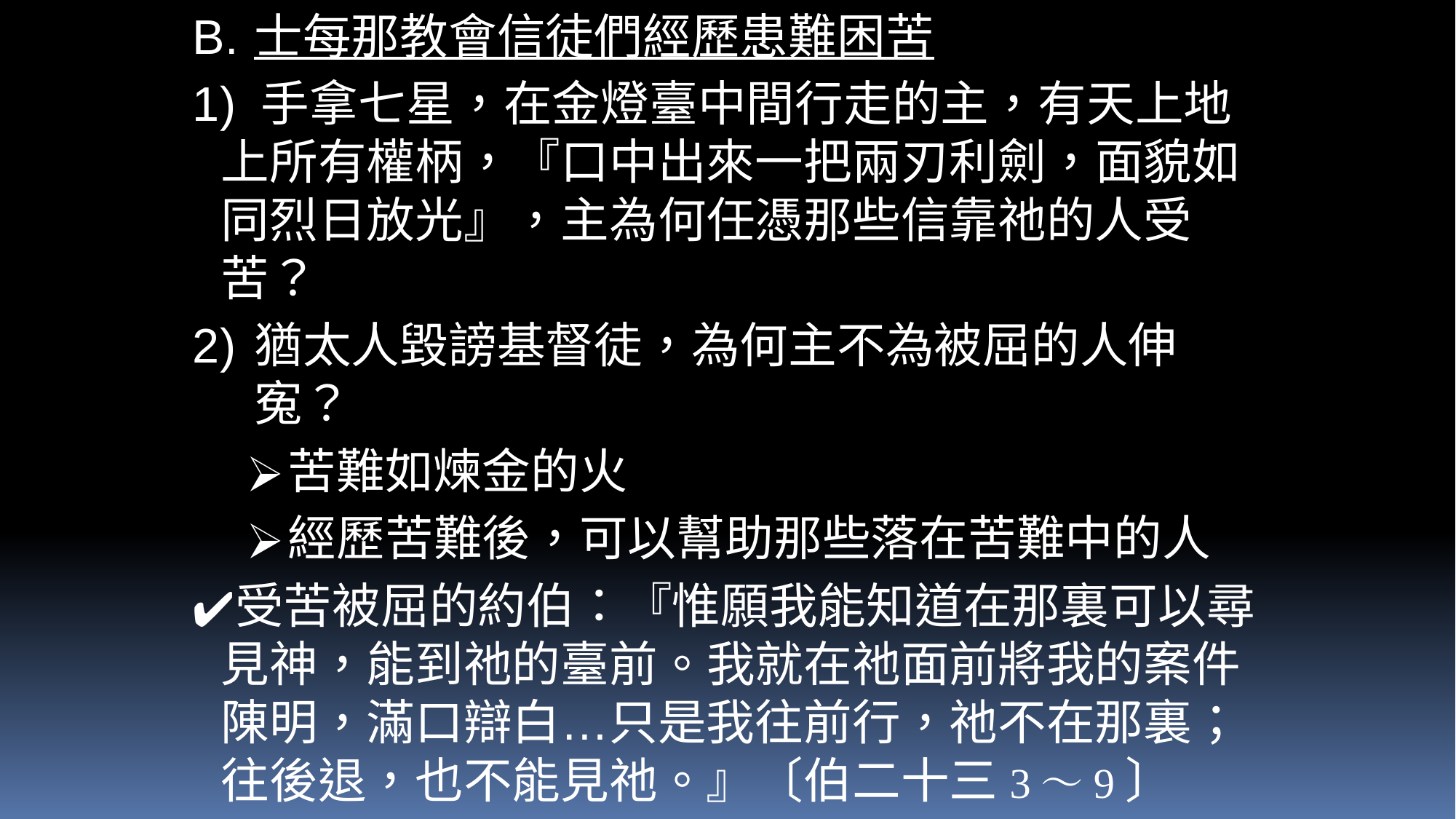

士每那教會信徒們經歷患難困苦
 手拿七星，在金燈臺中間行走的主，有天上地上所有權柄，『口中出來一把兩刃利劍，面貌如同烈日放光』，主為何任憑那些信靠祂的人受苦？
猶太人毀謗基督徒，為何主不為被屈的人伸寃？
苦難如煉金的火
經歷苦難後，可以幫助那些落在苦難中的人
受苦被屈的約伯：『惟願我能知道在那裏可以尋見神，能到祂的臺前。我就在祂面前將我的案件陳明，滿口辯白…只是我往前行，祂不在那裏；往後退，也不能見祂。』〔伯二十三3～9〕
以色列人在埃及地作奴隸四百多年，神在那裹？